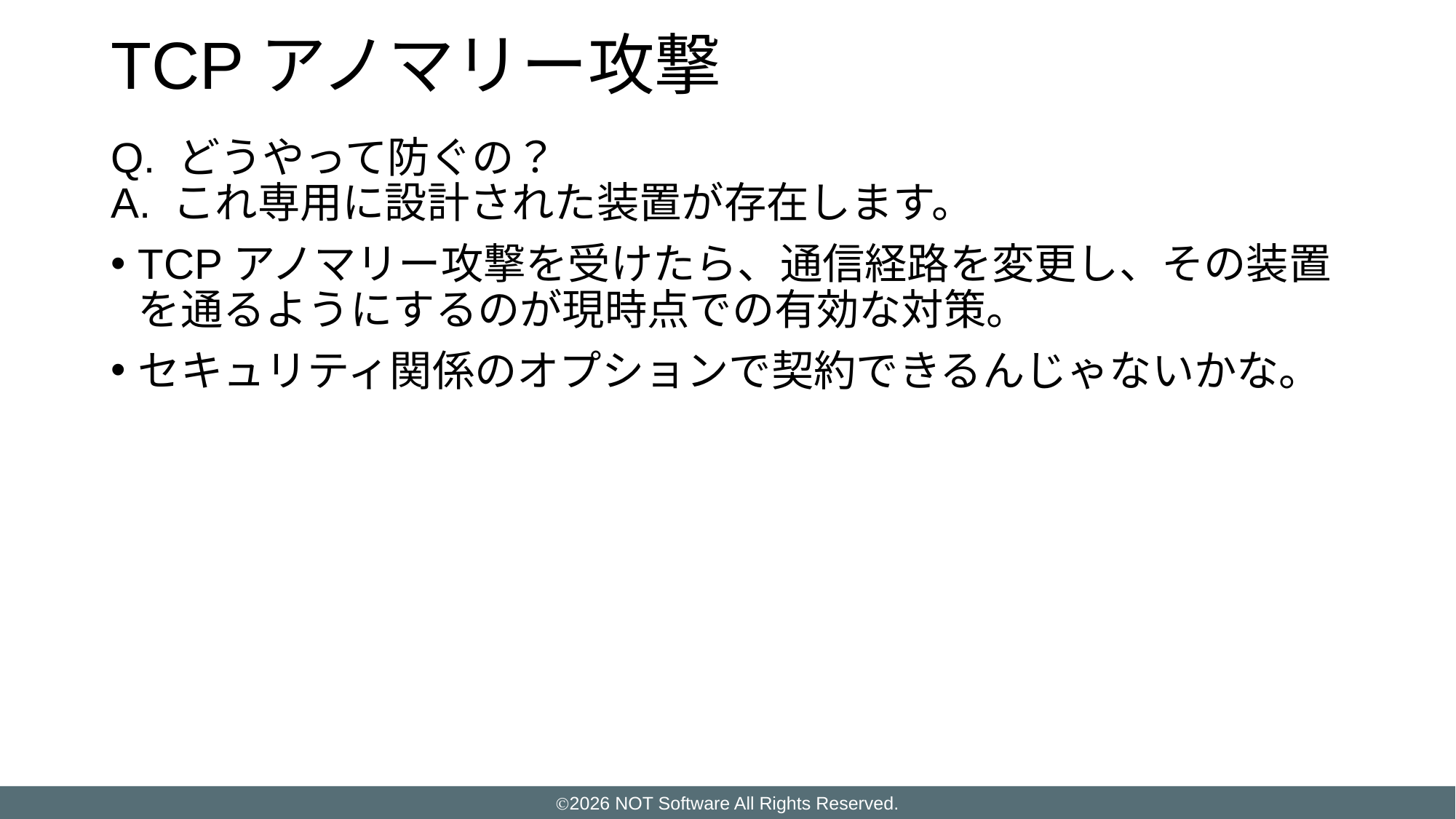

# TCPアノマリー攻撃
Q. どうやって防ぐの？
A. これ専用に設計された装置が存在します。
TCPアノマリー攻撃を受けたら、通信経路を変更し、その装置を通るようにするのが現時点での有効な対策。
セキュリティ関係のオプションで契約できるんじゃないかな。